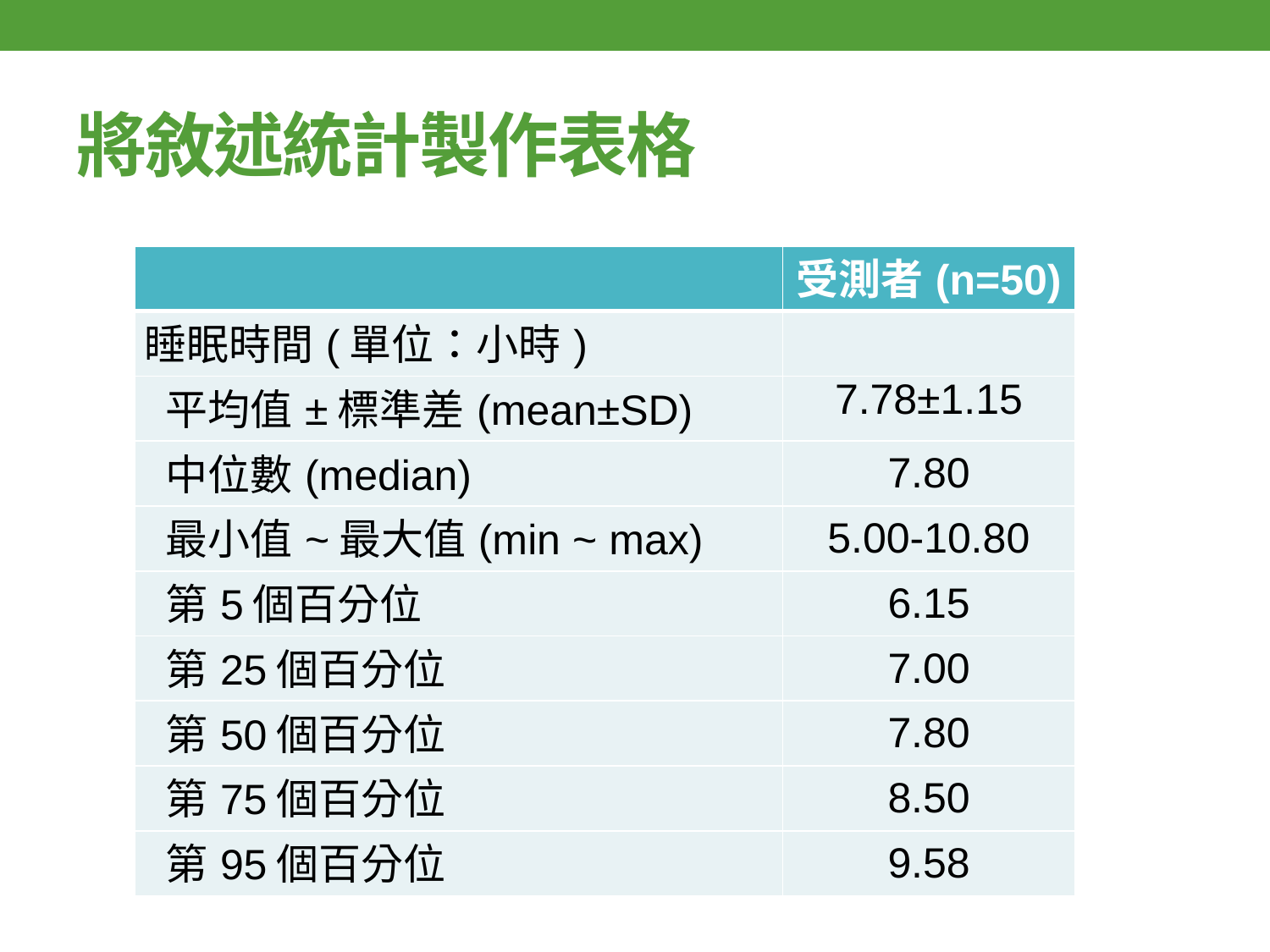

# 將敘述統計製作表格
|  | 受測者(n=50) |
| --- | --- |
| 睡眠時間(單位：小時) |  |
| 平均值±標準差(mean±SD) | 7.78±1.15 |
| 中位數(median) | 7.80 |
| 最小值~最大值(min ~ max) | 5.00-10.80 |
| 第5個百分位 | 6.15 |
| 第25個百分位 | 7.00 |
| 第50個百分位 | 7.80 |
| 第75個百分位 | 8.50 |
| 第95個百分位 | 9.58 |